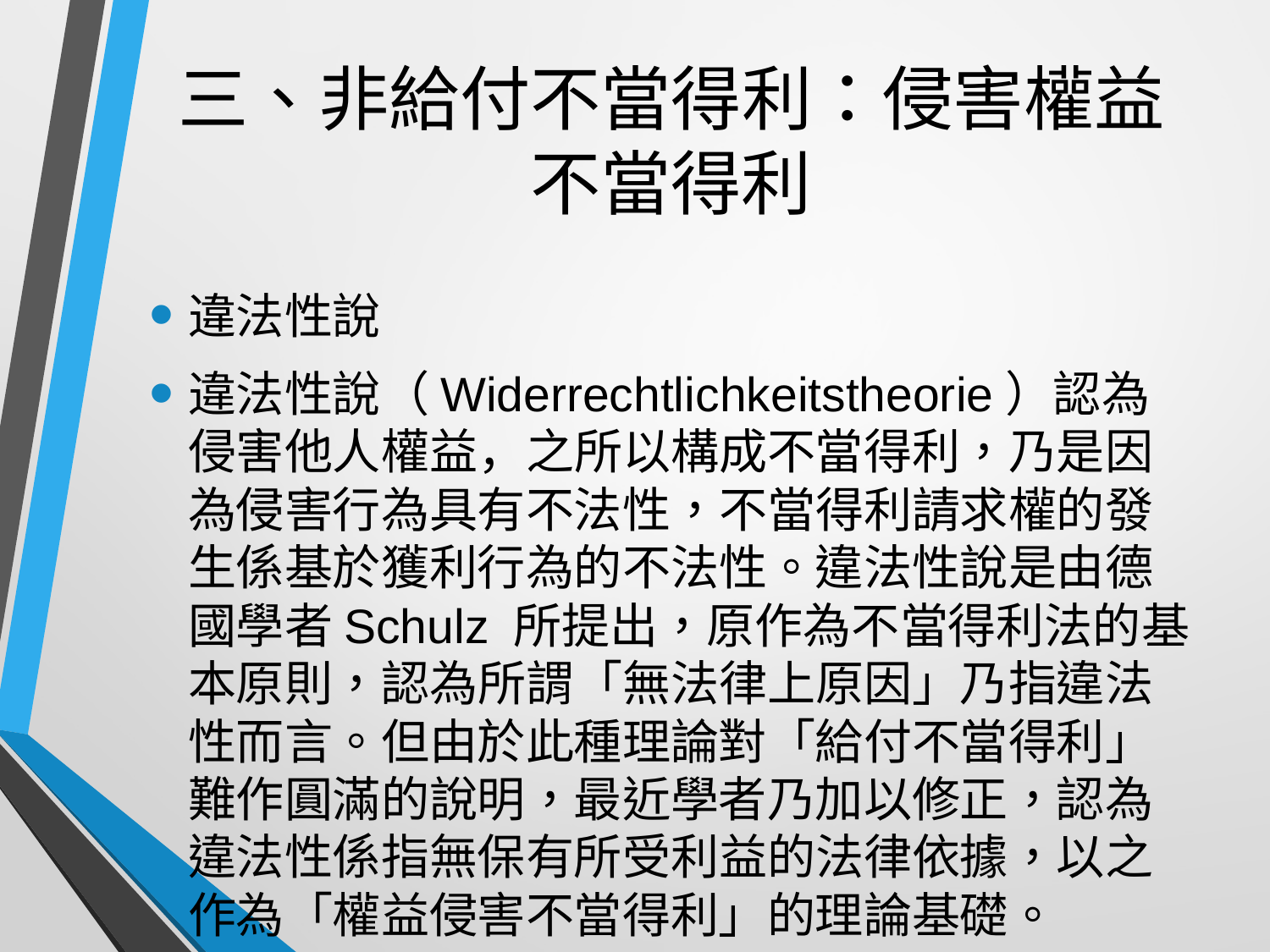

# 三、非給付不當得利：侵害權益不當得利
違法性說
違法性說（Widerrechtlichkeitstheorie）認為侵害他人權益，之所以構成不當得利，乃是因為侵害行為具有不法性，不當得利請求權的發生係基於獲利行為的不法性。違法性說是由德國學者Schulz 所提出，原作為不當得利法的基本原則，認為所謂「無法律上原因」乃指違法性而言。但由於此種理論對「給付不當得利」難作圓滿的說明，最近學者乃加以修正，認為違法性係指無保有所受利益的法律依據，以之作為「權益侵害不當得利」的理論基礎。